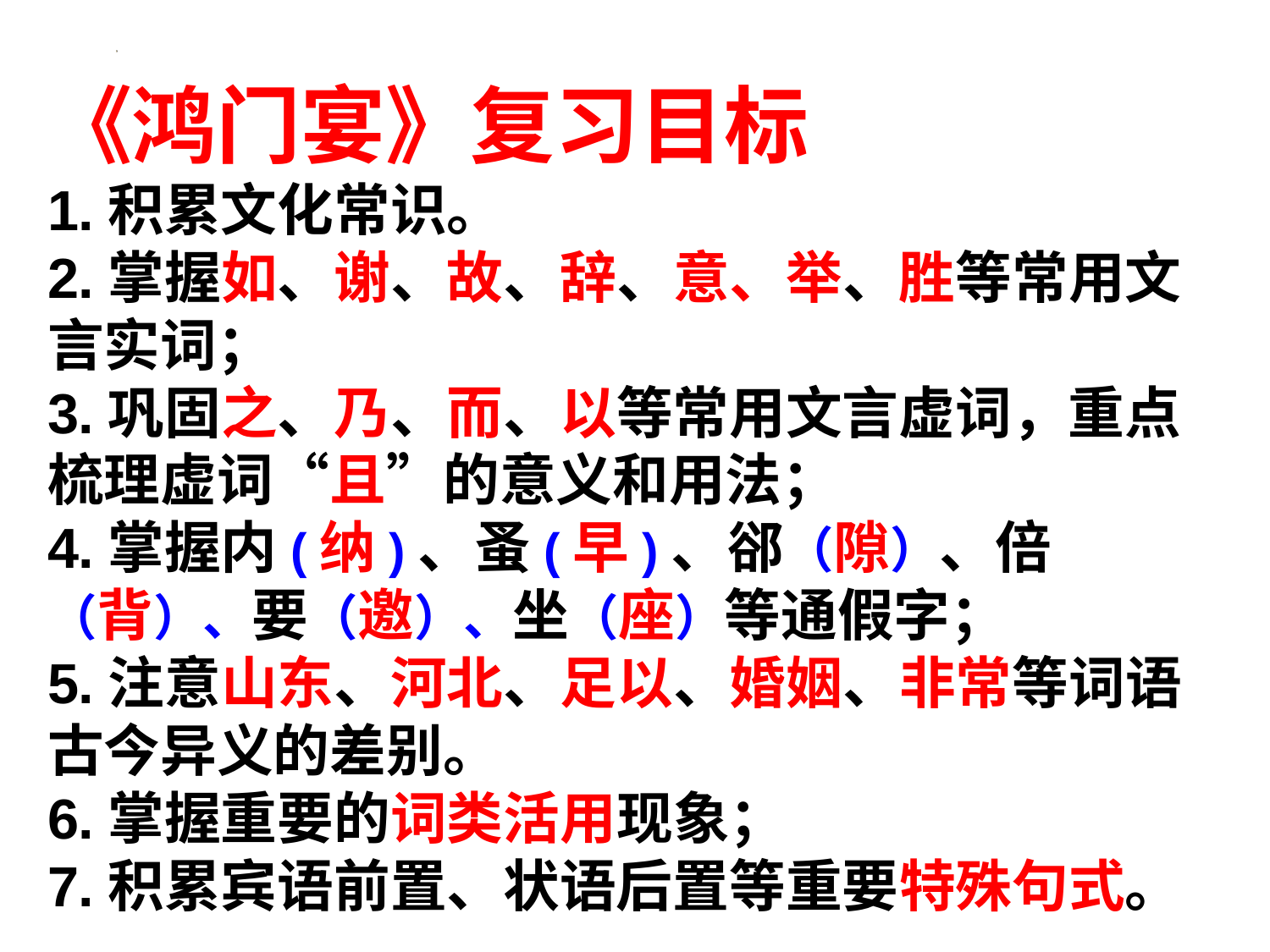

《鸿门宴》复习目标
1.积累文化常识。
2.掌握如、谢、故、辞、意、举、胜等常用文言实词；
3.巩固之、乃、而、以等常用文言虚词，重点梳理虚词“且”的意义和用法；
4.掌握内(纳)、蚤(早)、郤（隙）、倍（背）、要（邀）、坐（座）等通假字；
5.注意山东、河北、足以、婚姻、非常等词语古今异义的差别。
6.掌握重要的词类活用现象；
7.积累宾语前置、状语后置等重要特殊句式。